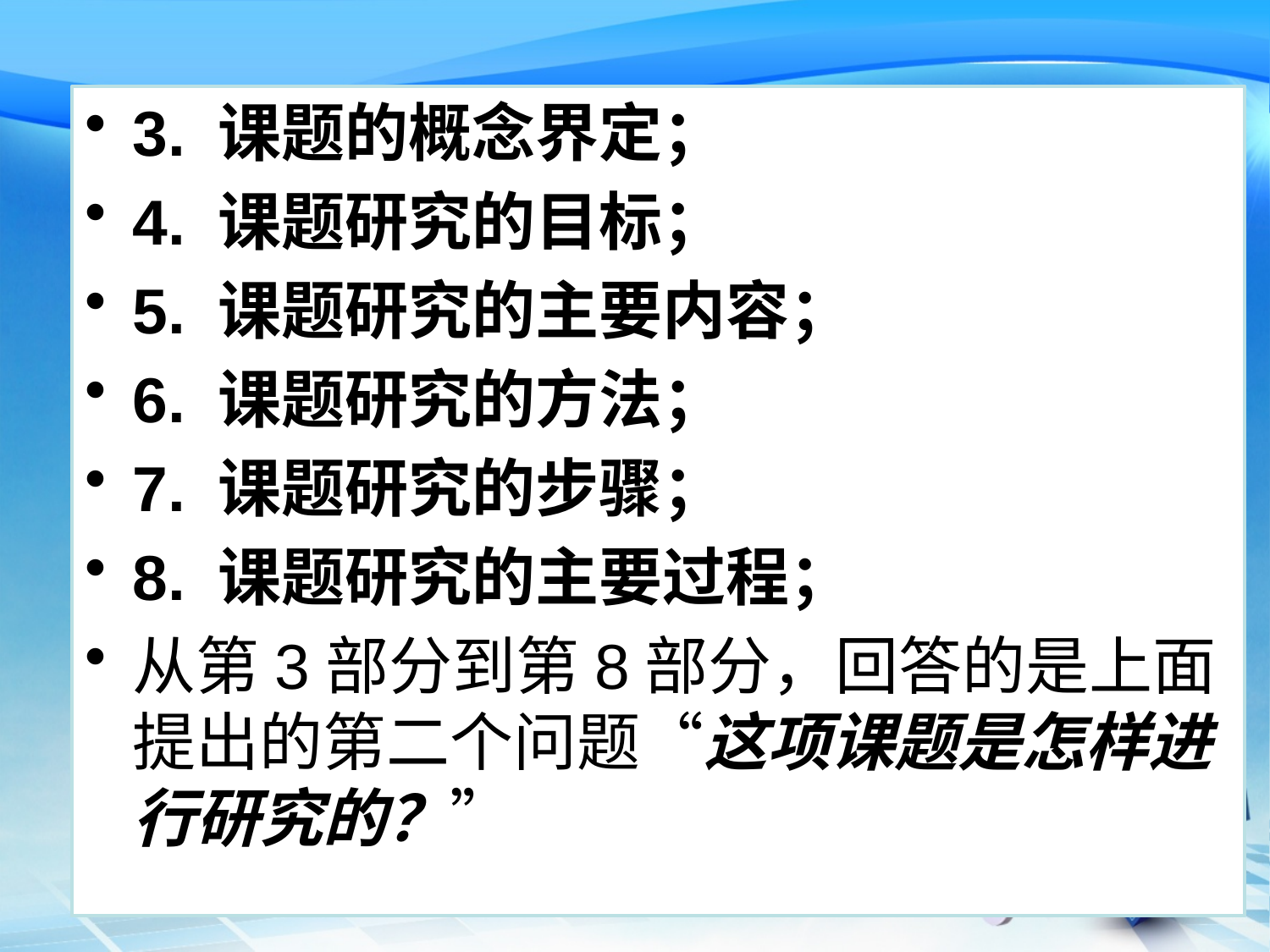

3. 课题的概念界定；
4. 课题研究的目标；
5. 课题研究的主要内容；
6. 课题研究的方法；
7. 课题研究的步骤；
8. 课题研究的主要过程；
从第3部分到第8部分，回答的是上面提出的第二个问题“这项课题是怎样进行研究的？”
21